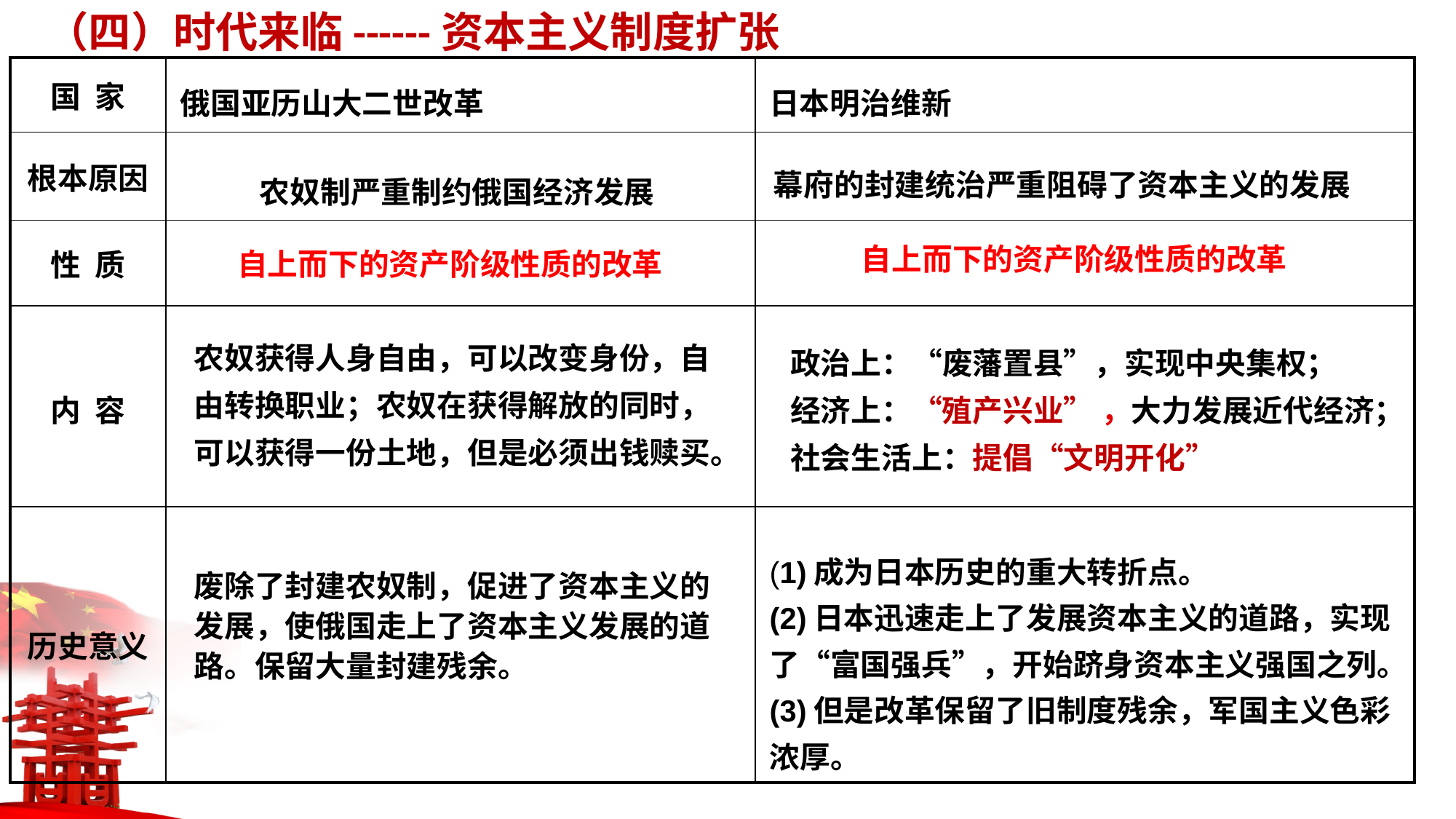

（四）时代来临------资本主义制度扩张

| 国 家 | 俄国亚历山大二世改革 | 日本明治维新 |
| --- | --- | --- |
| 根本原因 |  |  |
| 性 质 |  |  |
| 内 容 |  |  |
| 历史意义 |  | (1)成为日本历史的重大转折点。 (2)日本迅速走上了发展资本主义的道路，实现了“富国强兵”，开始跻身资本主义强国之列。 (3)但是改革保留了旧制度残余，军国主义色彩浓厚。 |
农奴制严重制约俄国经济发展
幕府的封建统治严重阻碍了资本主义的发展
自上而下的资产阶级性质的改革
自上而下的资产阶级性质的改革
农奴获得人身自由，可以改变身份，自由转换职业；农奴在获得解放的同时，可以获得一份土地，但是必须出钱赎买。
政治上：“废藩置县”，实现中央集权；
经济上：“殖产兴业” ，大力发展近代经济；
社会生活上：提倡“文明开化”
废除了封建农奴制，促进了资本主义的发展，使俄国走上了资本主义发展的道路。保留大量封建残余。